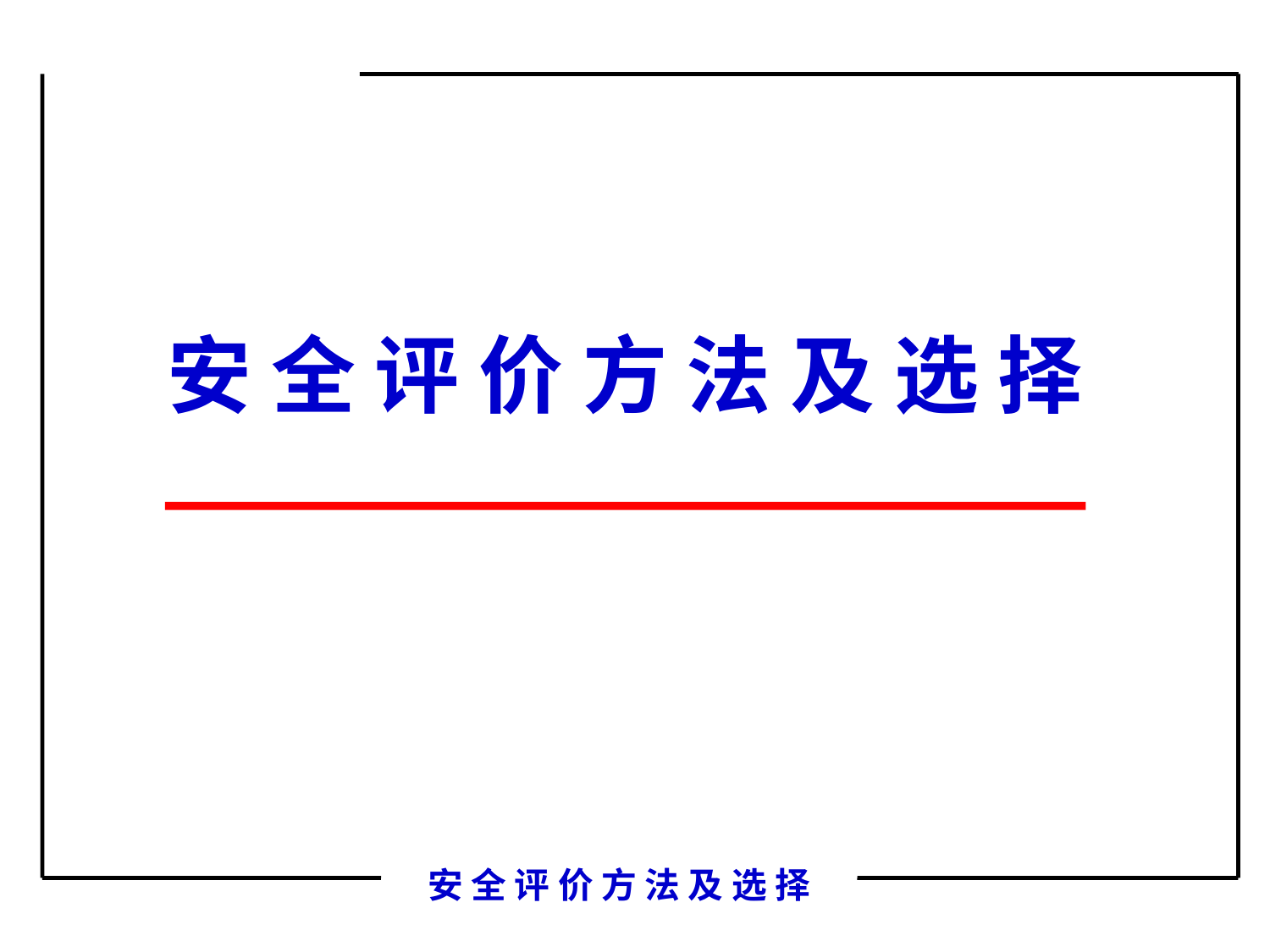

安 全 评 价 方 法 及 选 择